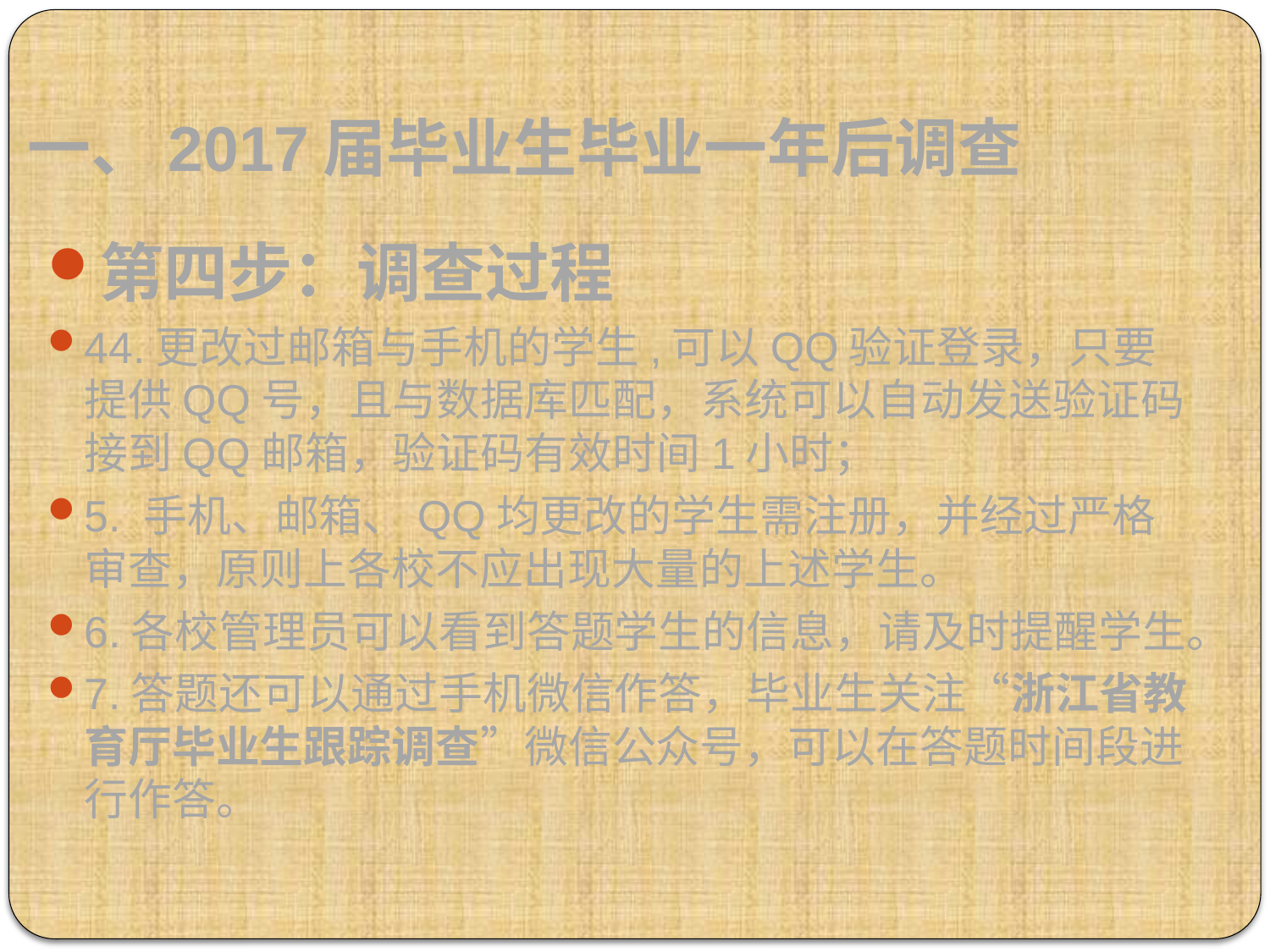

# 一、2017届毕业生毕业一年后调查
第四步：调查过程
44.更改过邮箱与手机的学生,可以QQ验证登录，只要提供QQ号，且与数据库匹配，系统可以自动发送验证码接到QQ邮箱，验证码有效时间1小时；
5. 手机、邮箱、QQ均更改的学生需注册，并经过严格审查，原则上各校不应出现大量的上述学生。
6.各校管理员可以看到答题学生的信息，请及时提醒学生。
7.答题还可以通过手机微信作答，毕业生关注“浙江省教育厅毕业生跟踪调查”微信公众号，可以在答题时间段进行作答。